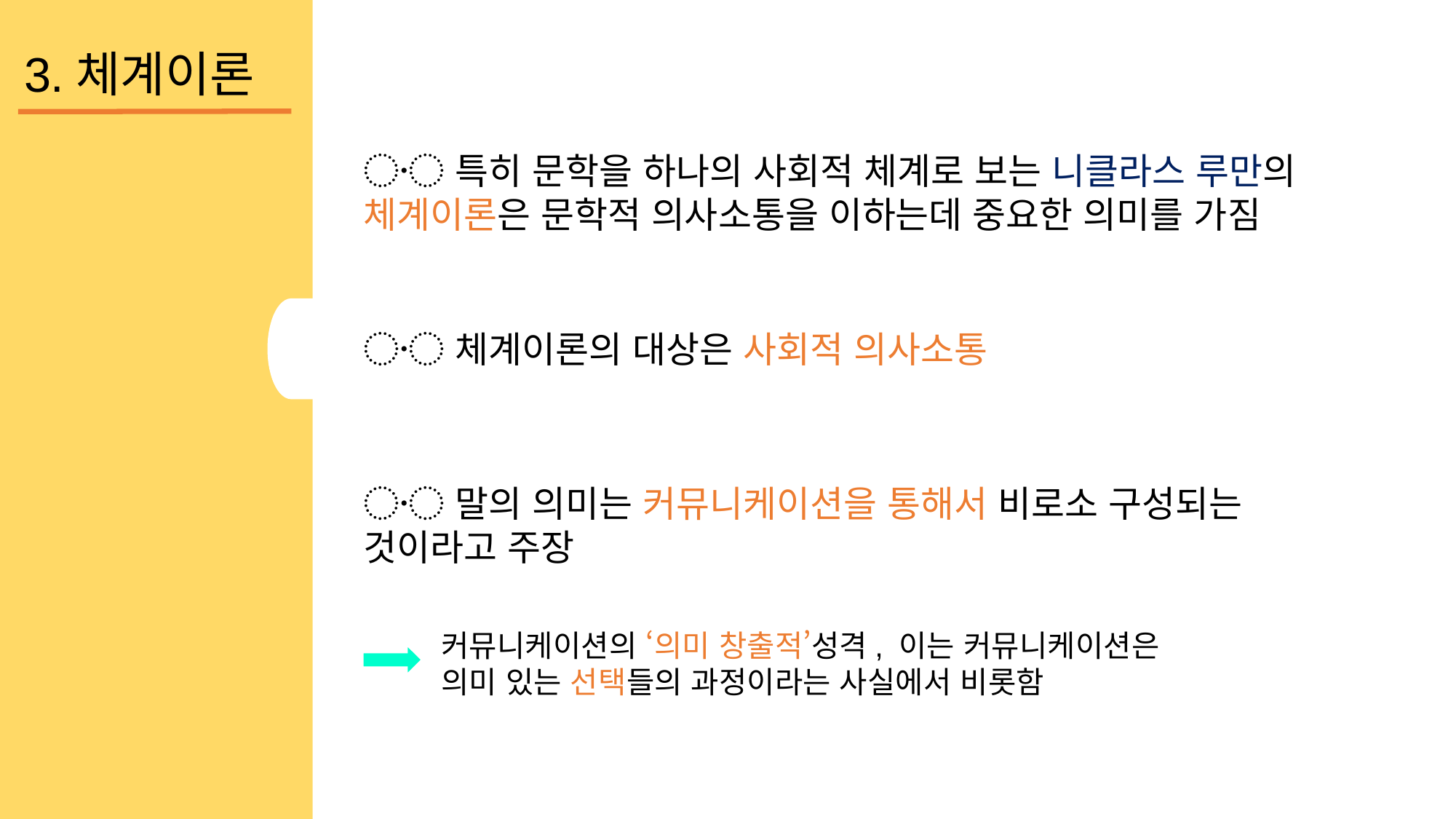

3.체계이론

〮 특히 문학을 하나의 사회적 체계로 보는 니클라스 루만의    체계이론은 문학적 의사소통을 이하는데 중요한 의미를 가짐

〮 체계이론의 대상은 사회적 의사소통
〮 말의 의미는 커뮤니케이션을 통해서 비로소 구성되는 것이라고 주장
커뮤니케이션의 ‘의미 창출적’성격, 이는 커뮤니케이션은 의미 있는 선택들의 과정이라는 사실에서 비롯함